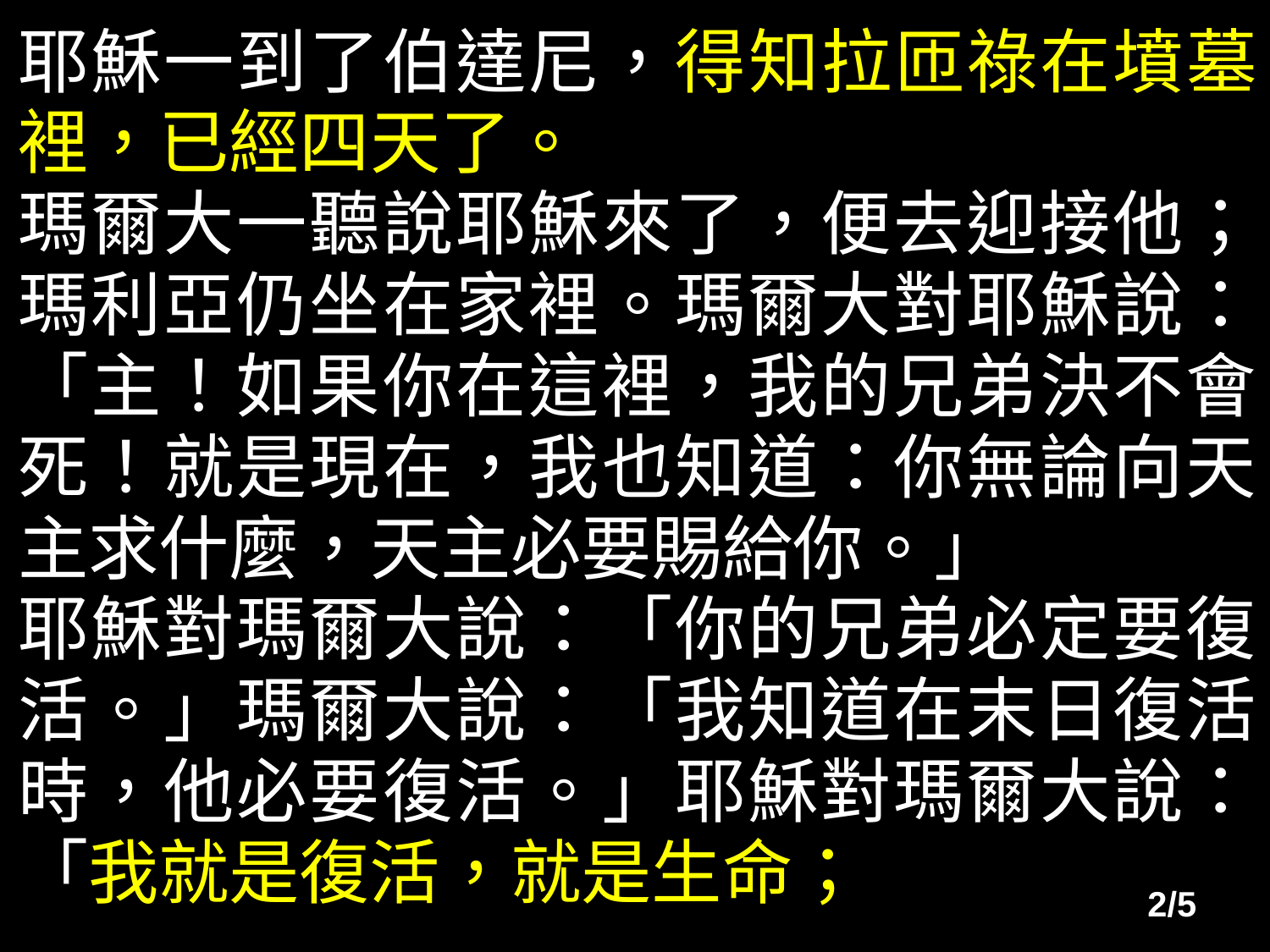

耶穌一到了伯達尼，得知拉匝祿在墳墓裡，已經四天了。
瑪爾大一聽說耶穌來了，便去迎接他；瑪利亞仍坐在家裡。瑪爾大對耶穌說：「主！如果你在這裡，我的兄弟決不會死！就是現在，我也知道：你無論向天主求什麼，天主必要賜給你。」
耶穌對瑪爾大說：「你的兄弟必定要復活。」瑪爾大說：「我知道在末日復活時，他必要復活。」耶穌對瑪爾大說：「我就是復活，就是生命；
2/5